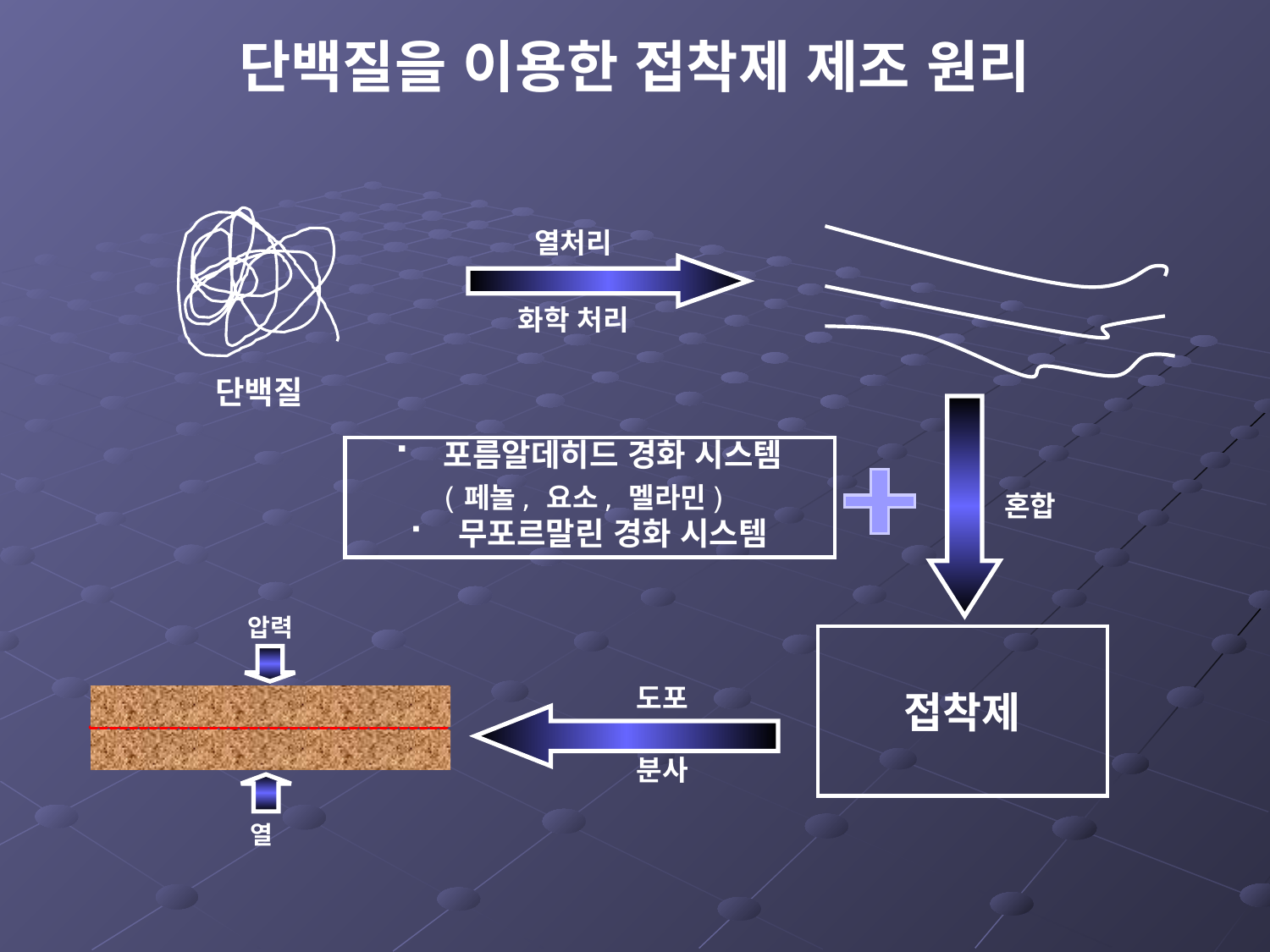

# 단백질을 이용한 접착제 제조 원리

열처리

화학 처리

 단백질

 포름알데히드 경화 시스템
(페놀, 요소, 멜라민)
 무포르말린 경화 시스템

혼합
압력
접착제

도포

분사

열